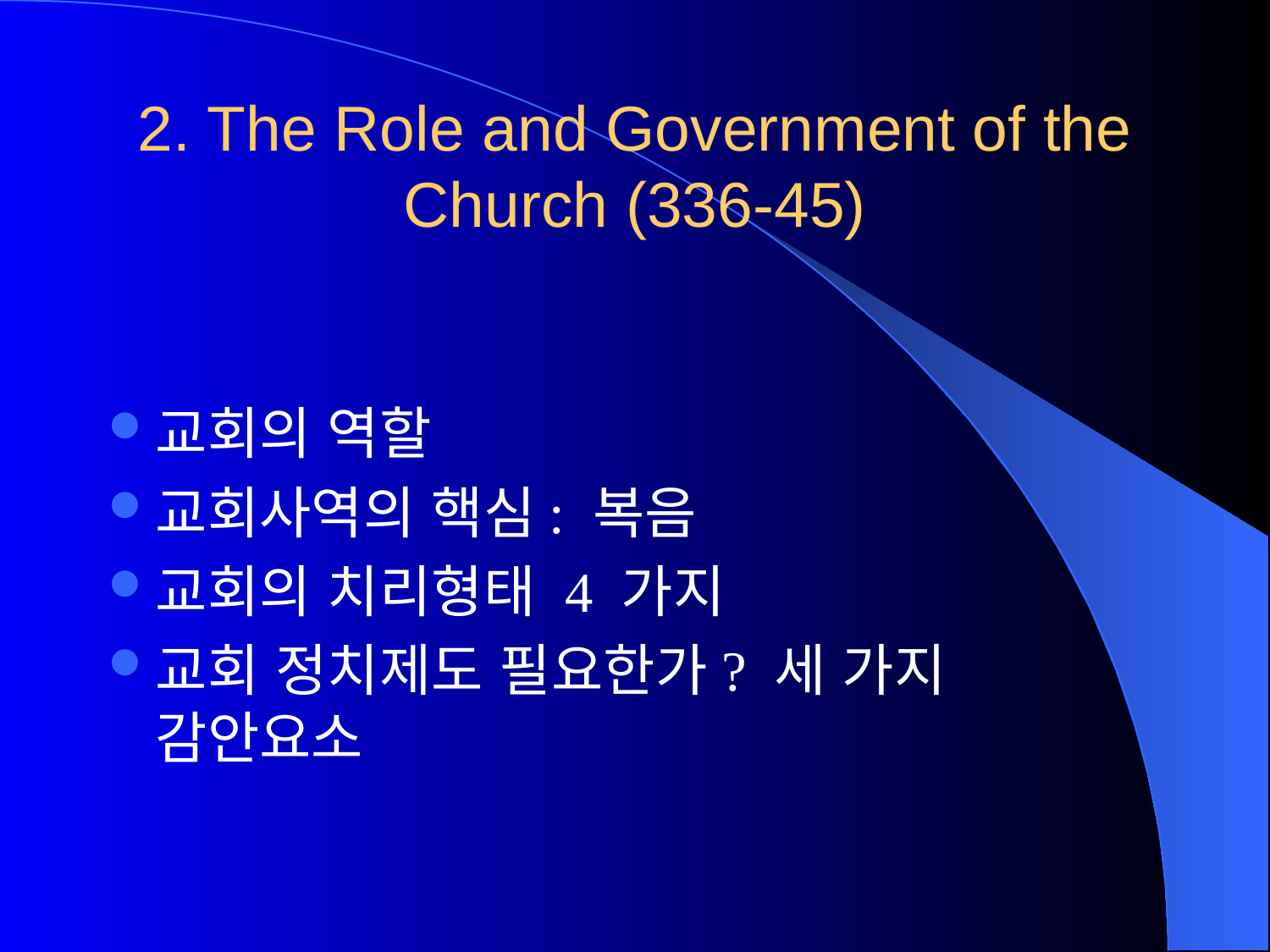

# 2. The Role and Government of the Church (336-45)
교회의 역할
교회사역의 핵심: 복음
교회의 치리형태 4 가지
교회 정치제도 필요한가? 세 가지 감안요소